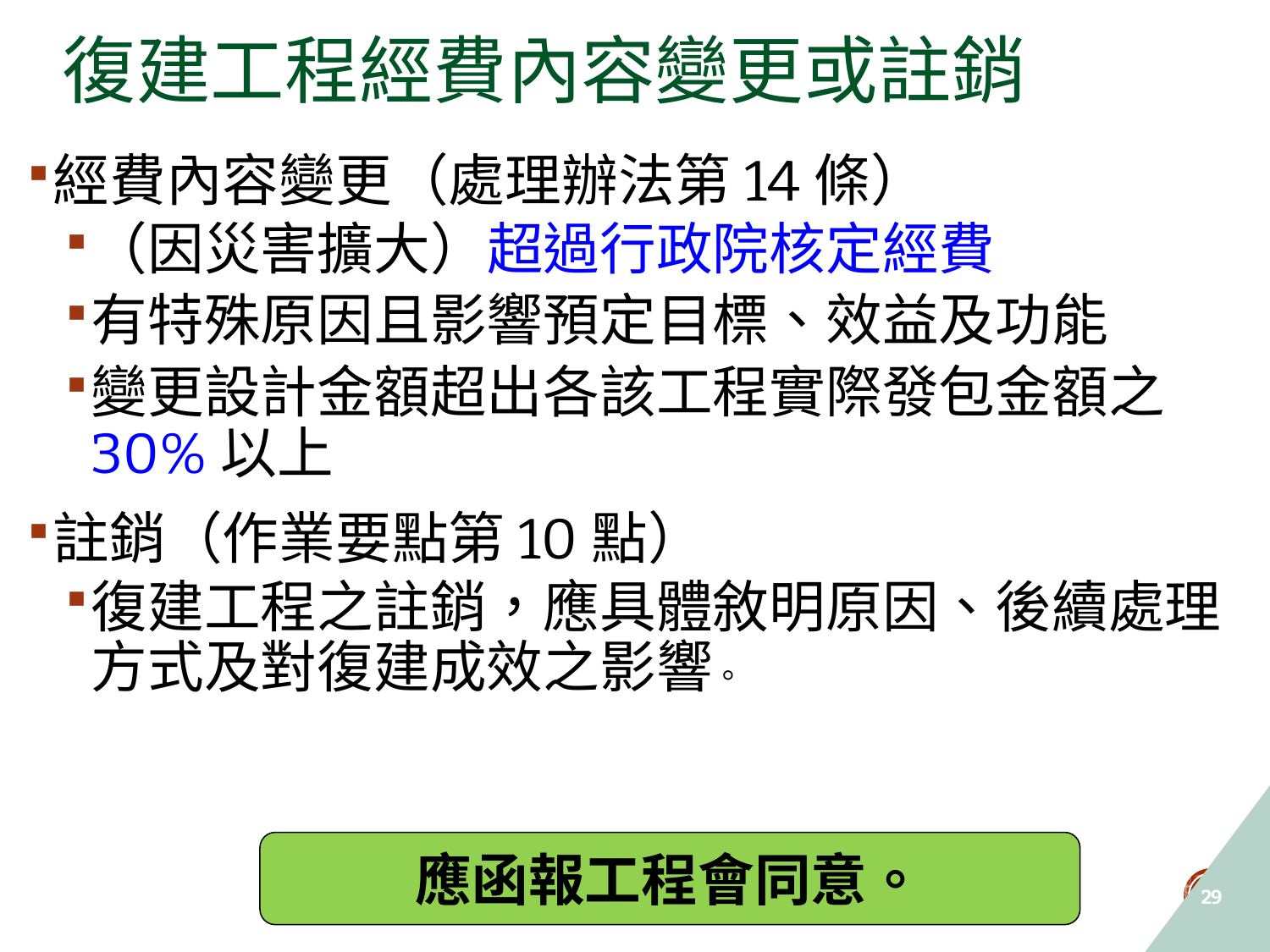

# 復建工程經費內容變更或註銷
經費內容變更（處理辦法第14條）
（因災害擴大）超過行政院核定經費
有特殊原因且影響預定目標、效益及功能
變更設計金額超出各該工程實際發包金額之30%以上
註銷（作業要點第10點）
復建工程之註銷，應具體敘明原因、後續處理方式及對復建成效之影響。

應函報工程會同意。
29